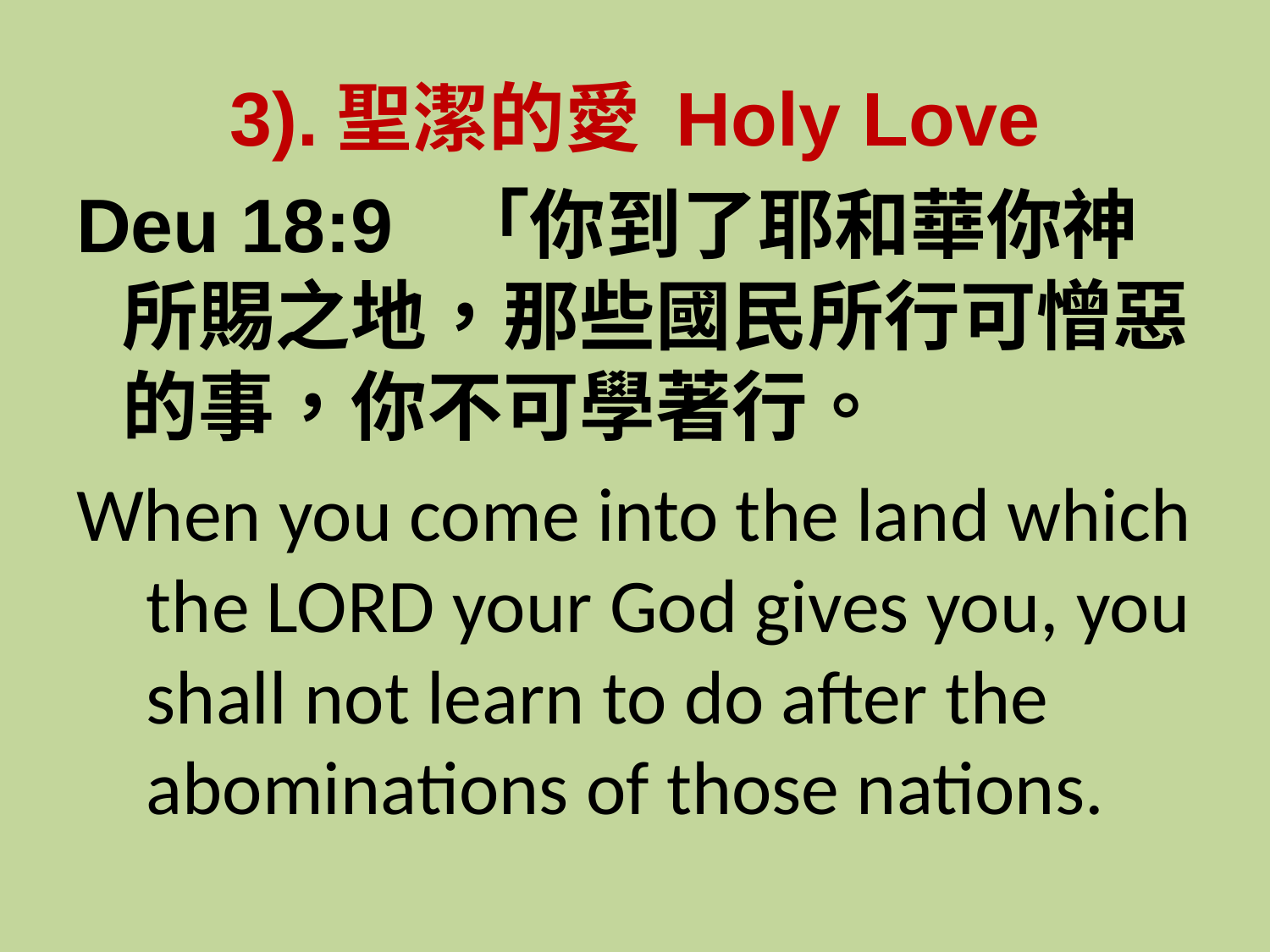

3).聖潔的愛 Holy Love
Deu 18:9  「你到了耶和華你神所賜之地，那些國民所行可憎惡的事，你不可學著行。
When you come into the land which the LORD your God gives you, you shall not learn to do after the abominations of those nations.